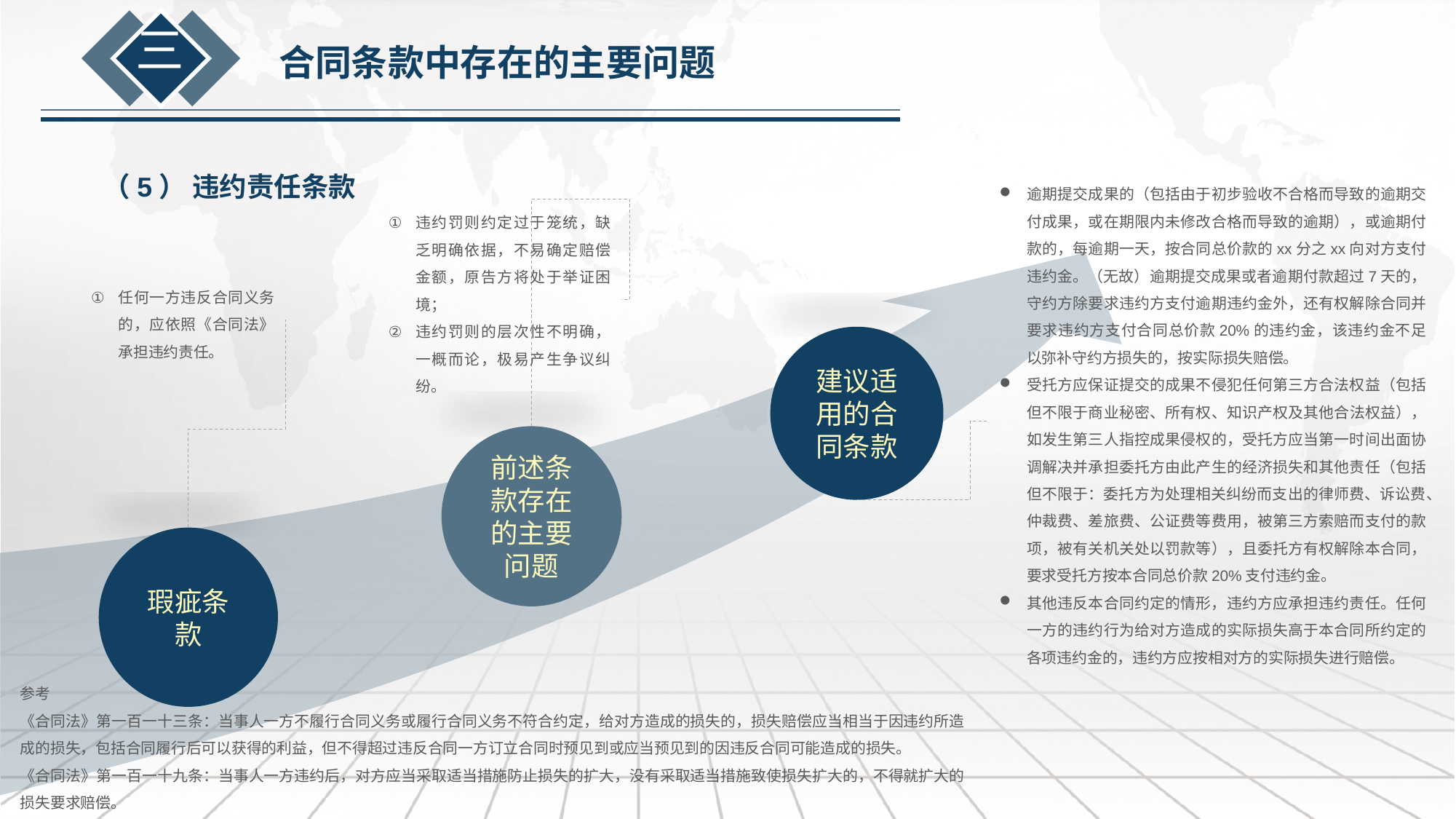

三

合同条款中存在的主要问题
（5） 违约责任条款
逾期提交成果的（包括由于初步验收不合格而导致的逾期交付成果，或在期限内未修改合格而导致的逾期），或逾期付款的，每逾期一天，按合同总价款的xx分之xx向对方支付违约金。（无故）逾期提交成果或者逾期付款超过7天的，守约方除要求违约方支付逾期违约金外，还有权解除合同并要求违约方支付合同总价款20%的违约金，该违约金不足以弥补守约方损失的，按实际损失赔偿。
受托方应保证提交的成果不侵犯任何第三方合法权益（包括但不限于商业秘密、所有权、知识产权及其他合法权益），如发生第三人指控成果侵权的，受托方应当第一时间出面协调解决并承担委托方由此产生的经济损失和其他责任（包括但不限于：委托方为处理相关纠纷而支出的律师费、诉讼费、仲裁费、差旅费、公证费等费用，被第三方索赔而支付的款项，被有关机关处以罚款等），且委托方有权解除本合同，要求受托方按本合同总价款20%支付违约金。
其他违反本合同约定的情形，违约方应承担违约责任。任何一方的违约行为给对方造成的实际损失高于本合同所约定的各项违约金的，违约方应按相对方的实际损失进行赔偿。
违约罚则约定过于笼统，缺乏明确依据，不易确定赔偿金额，原告方将处于举证困境；
违约罚则的层次性不明确，一概而论，极易产生争议纠纷。

任何一方违反合同义务的，应依照《合同法》承担违约责任。
建议适用的合同条款
前述条款存在的主要问题
瑕疵条款
参考
《合同法》第一百一十三条：当事人一方不履行合同义务或履行合同义务不符合约定，给对方造成的损失的，损失赔偿应当相当于因违约所造成的损失，包括合同履行后可以获得的利益，但不得超过违反合同一方订立合同时预见到或应当预见到的因违反合同可能造成的损失。
《合同法》第一百一十九条：当事人一方违约后，对方应当采取适当措施防止损失的扩大，没有采取适当措施致使损失扩大的，不得就扩大的损失要求赔偿。